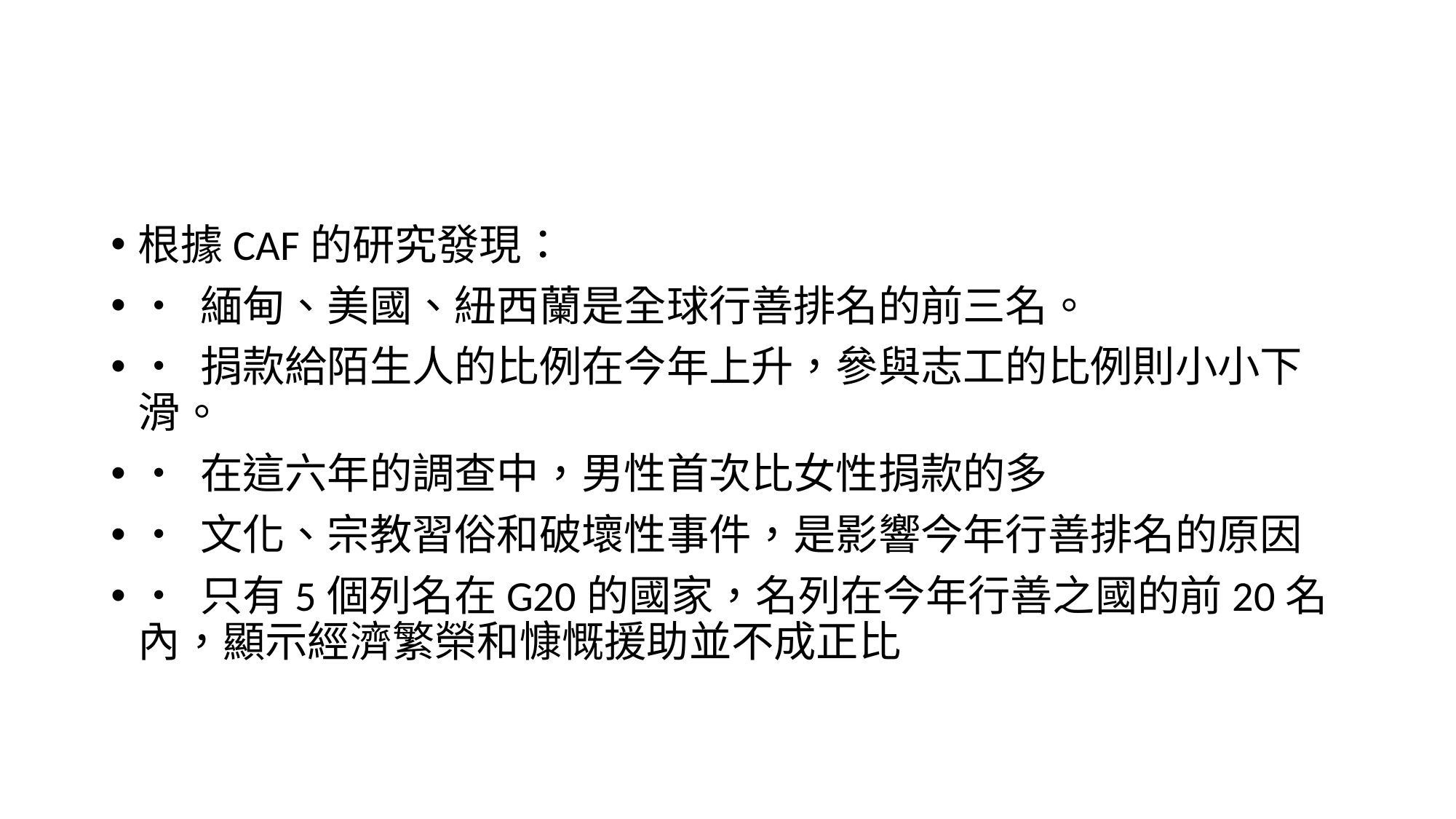

#
根據CAF的研究發現：
• 緬甸、美國、紐西蘭是全球行善排名的前三名。
• 捐款給陌生人的比例在今年上升，參與志工的比例則小小下滑。
• 在這六年的調查中，男性首次比女性捐款的多
• 文化、宗教習俗和破壞性事件，是影響今年行善排名的原因
• 只有5個列名在G20的國家，名列在今年行善之國的前20名內，顯示經濟繁榮和慷慨援助並不成正比